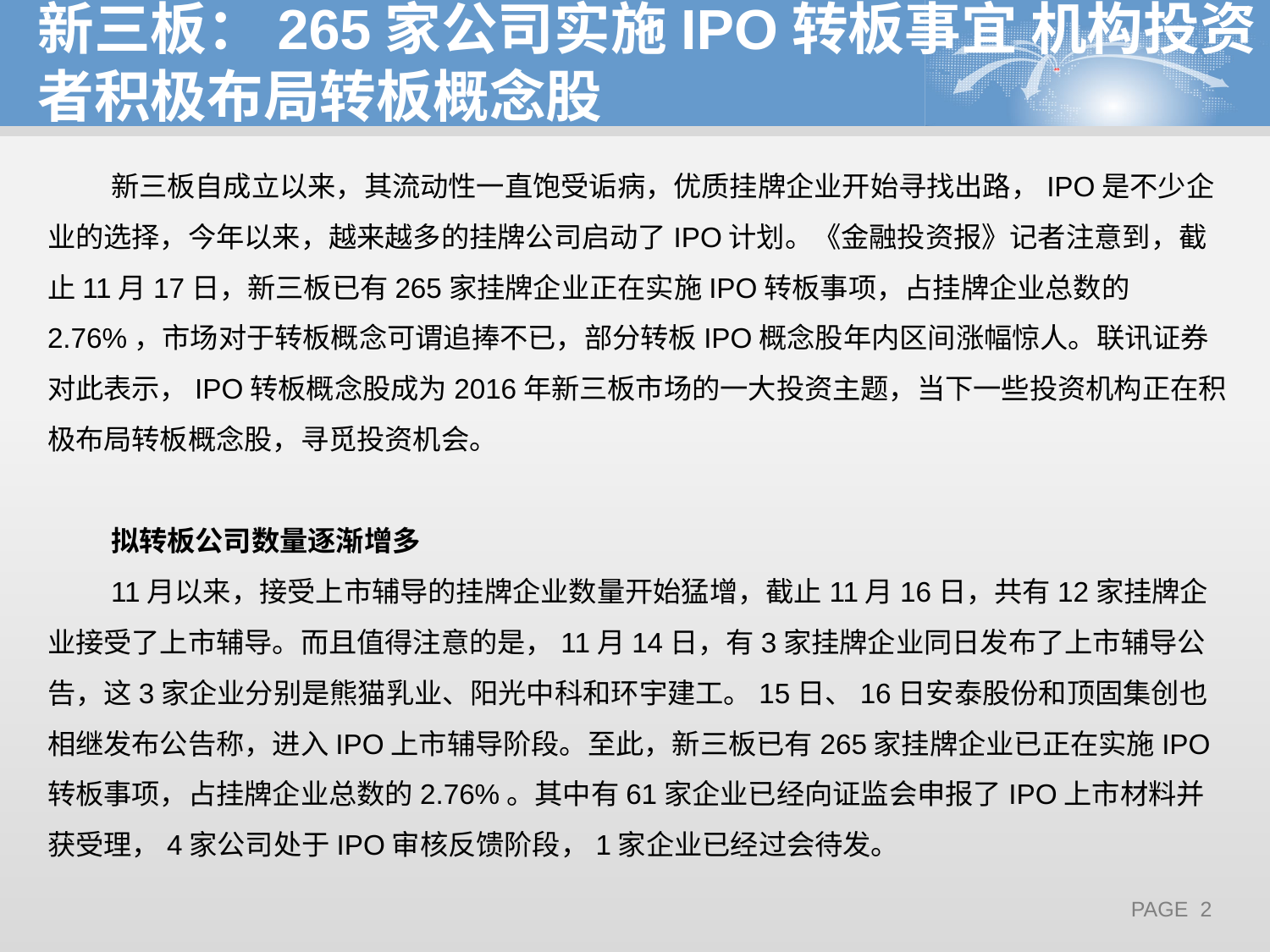

新三板：265家公司实施IPO转板事宜 机构投资者积极布局转板概念股
新三板自成立以来，其流动性一直饱受诟病，优质挂牌企业开始寻找出路，IPO是不少企业的选择，今年以来，越来越多的挂牌公司启动了IPO计划。《金融投资报》记者注意到，截止11月17日，新三板已有265家挂牌企业正在实施IPO转板事项，占挂牌企业总数的2.76%，市场对于转板概念可谓追捧不已，部分转板IPO概念股年内区间涨幅惊人。联讯证券对此表示，IPO转板概念股成为2016年新三板市场的一大投资主题，当下一些投资机构正在积极布局转板概念股，寻觅投资机会。

拟转板公司数量逐渐增多
11月以来，接受上市辅导的挂牌企业数量开始猛增，截止11月16日，共有12家挂牌企业接受了上市辅导。而且值得注意的是，11月14日，有3家挂牌企业同日发布了上市辅导公告，这3家企业分别是熊猫乳业、阳光中科和环宇建工。15日、16日安泰股份和顶固集创也相继发布公告称，进入IPO上市辅导阶段。至此，新三板已有265家挂牌企业已正在实施IPO转板事项，占挂牌企业总数的2.76%。其中有61家企业已经向证监会申报了IPO上市材料并获受理，4家公司处于IPO审核反馈阶段，1家企业已经过会待发。